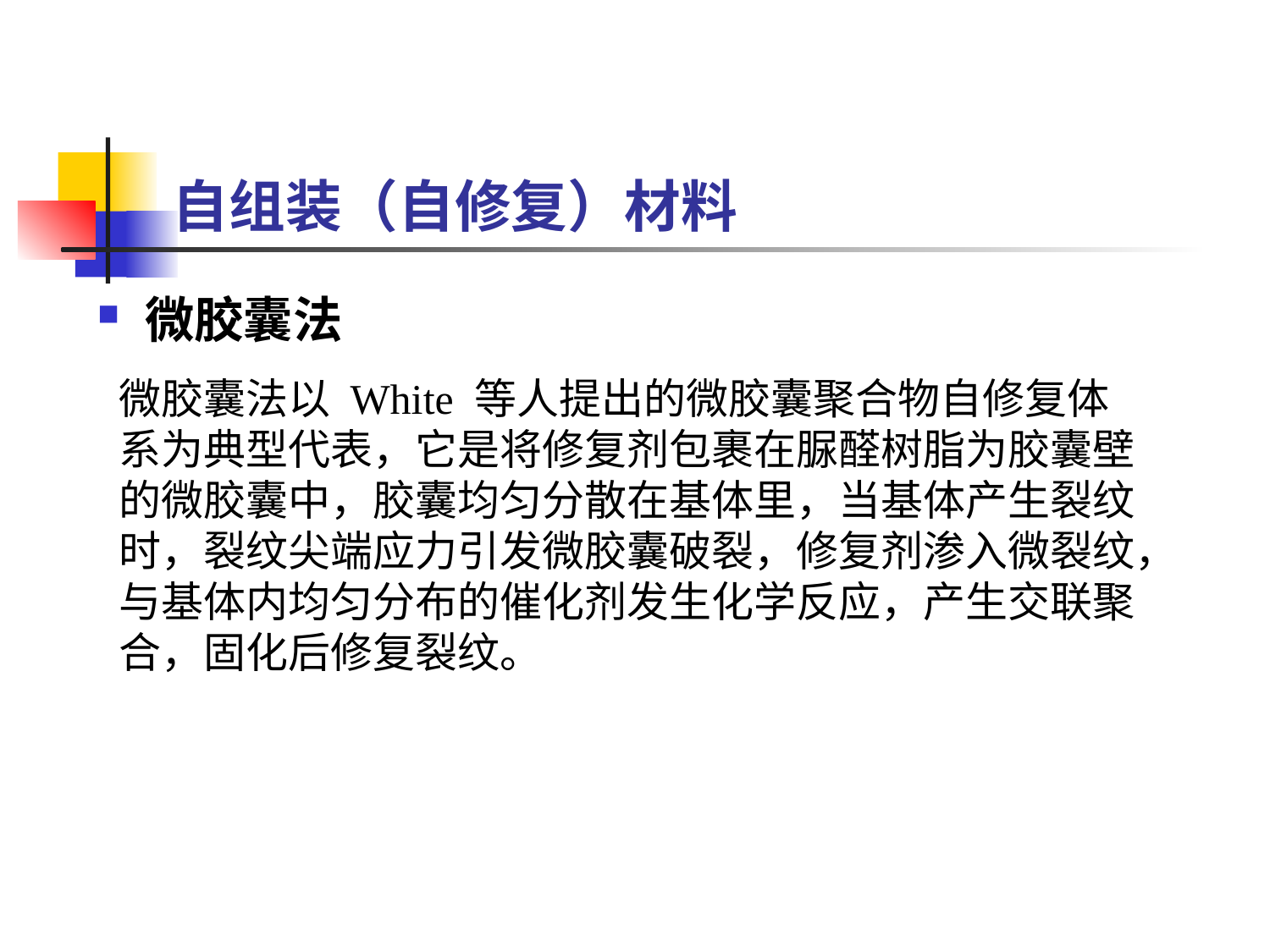

# 自组装（自修复）材料

微胶囊法

微胶囊法以 White 等人提出的微胶囊聚合物自修复体系为典型代表，它是将修复剂包裹在脲醛树脂为胶囊壁的微胶囊中，胶囊均匀分散在基体里，当基体产生裂纹时，裂纹尖端应力引发微胶囊破裂，修复剂渗入微裂纹，与基体内均匀分布的催化剂发生化学反应，产生交联聚合，固化后修复裂纹。